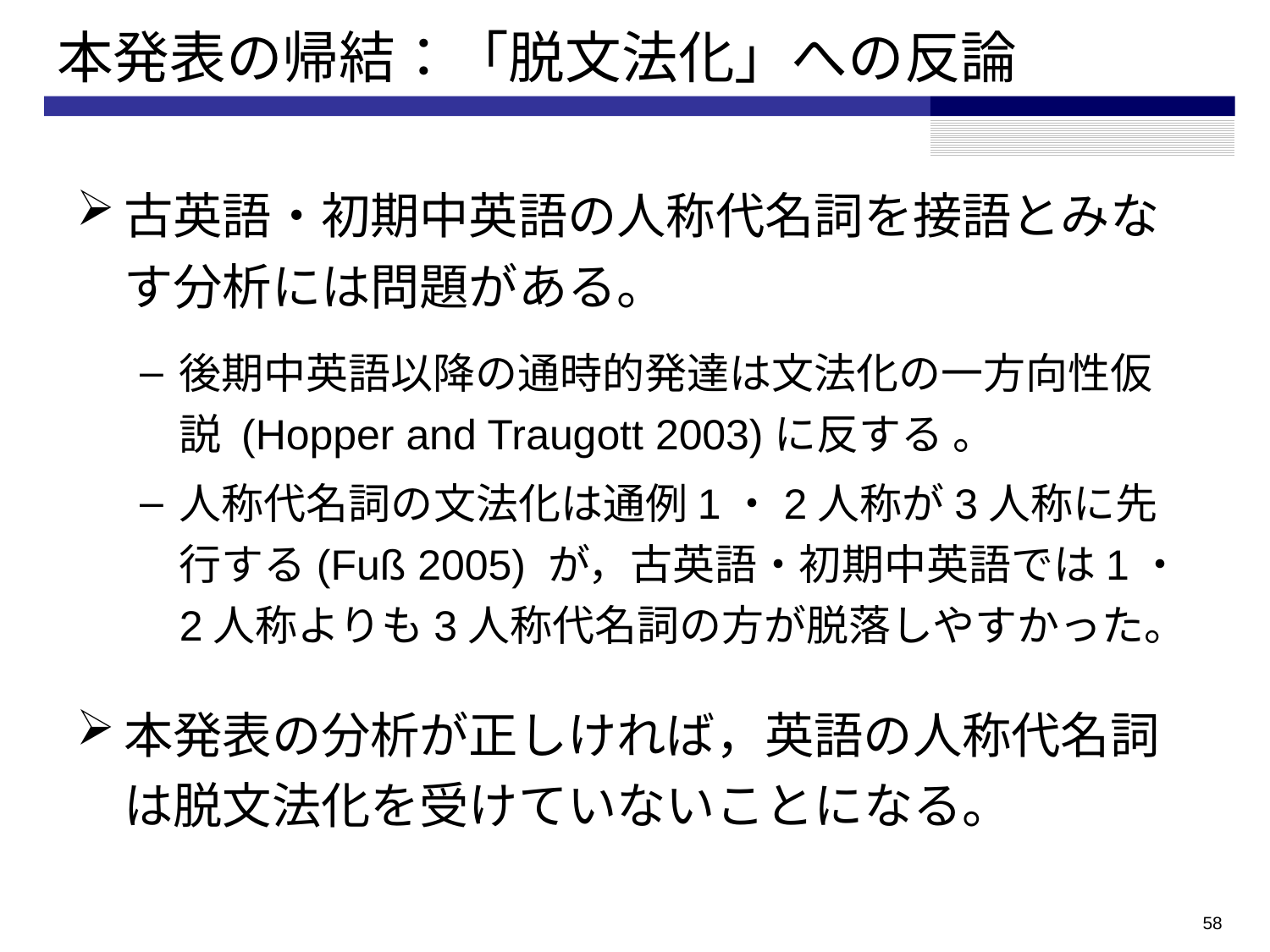

# 本発表の帰結：「脱文法化」への反論
古英語・初期中英語の人称代名詞を接語とみなす分析には問題がある。
後期中英語以降の通時的発達は文法化の一方向性仮説 (Hopper and Traugott 2003)に反する 。
人称代名詞の文法化は通例1・2人称が3人称に先行する(Fuß 2005) が，古英語・初期中英語では1・2人称よりも3人称代名詞の方が脱落しやすかった。
本発表の分析が正しければ，英語の人称代名詞は脱文法化を受けていないことになる。
58